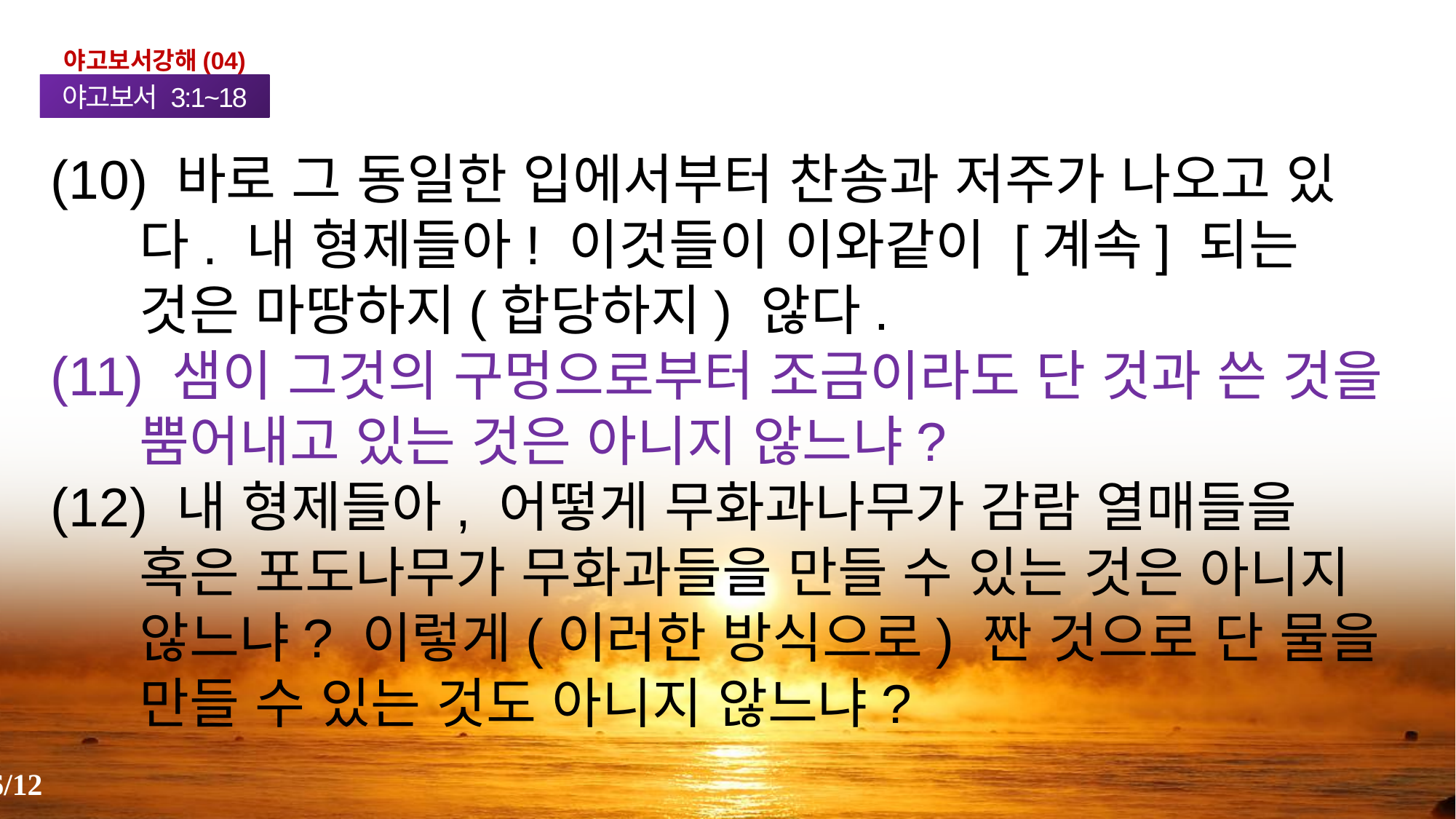

야고보서강해(04)
야고보서 3:1~18

(10) 바로 그 동일한 입에서부터 찬송과 저주가 나오고 있다. 내 형제들아! 이것들이 이와같이 [계속] 되는 것은 마땅하지(합당하지) 않다.
(11) 샘이 그것의 구멍으로부터 조금이라도 단 것과 쓴 것을 뿜어내고 있는 것은 아니지 않느냐?
(12) 내 형제들아, 어떻게 무화과나무가 감람 열매들을 혹은 포도나무가 무화과들을 만들 수 있는 것은 아니지 않느냐? 이렇게(이러한 방식으로) 짠 것으로 단 물을 만들 수 있는 것도 아니지 않느냐?